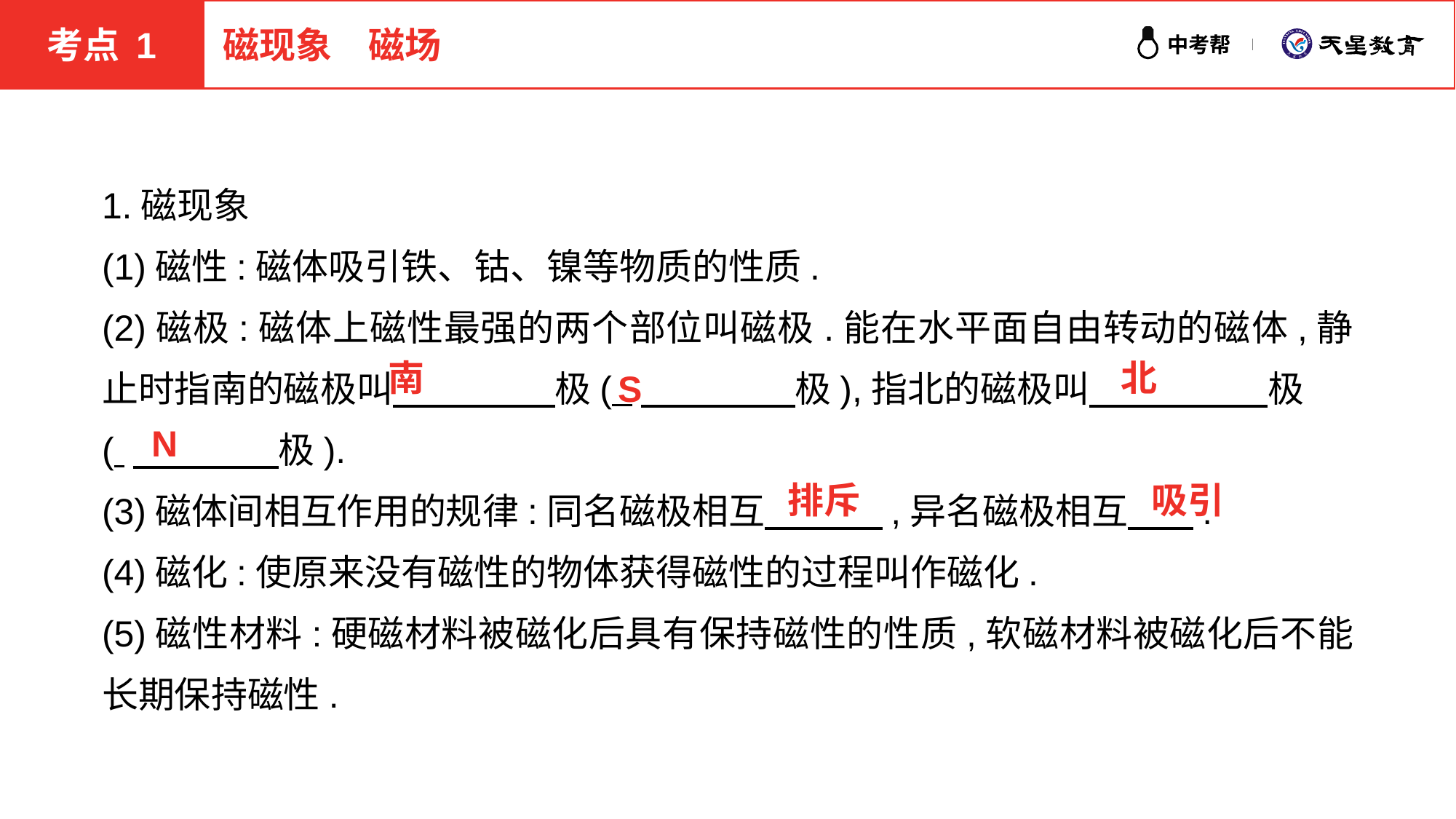

考点 1
磁现象　磁场
1.磁现象
(1)磁性:磁体吸引铁、钴、镍等物质的性质.
(2)磁极:磁体上磁性最强的两个部位叫磁极.能在水平面自由转动的磁体,静止时指南的磁极叫  　　　　极(  　　 　　极),指北的磁极叫  　  　　　极
( 　　　　极).
(3)磁体间相互作用的规律:同名磁极相互 　　　,异名磁极相互        .
(4)磁化:使原来没有磁性的物体获得磁性的过程叫作磁化.
(5)磁性材料:硬磁材料被磁化后具有保持磁性的性质,软磁材料被磁化后不能长期保持磁性.
南
北
S
N
排斥
吸引